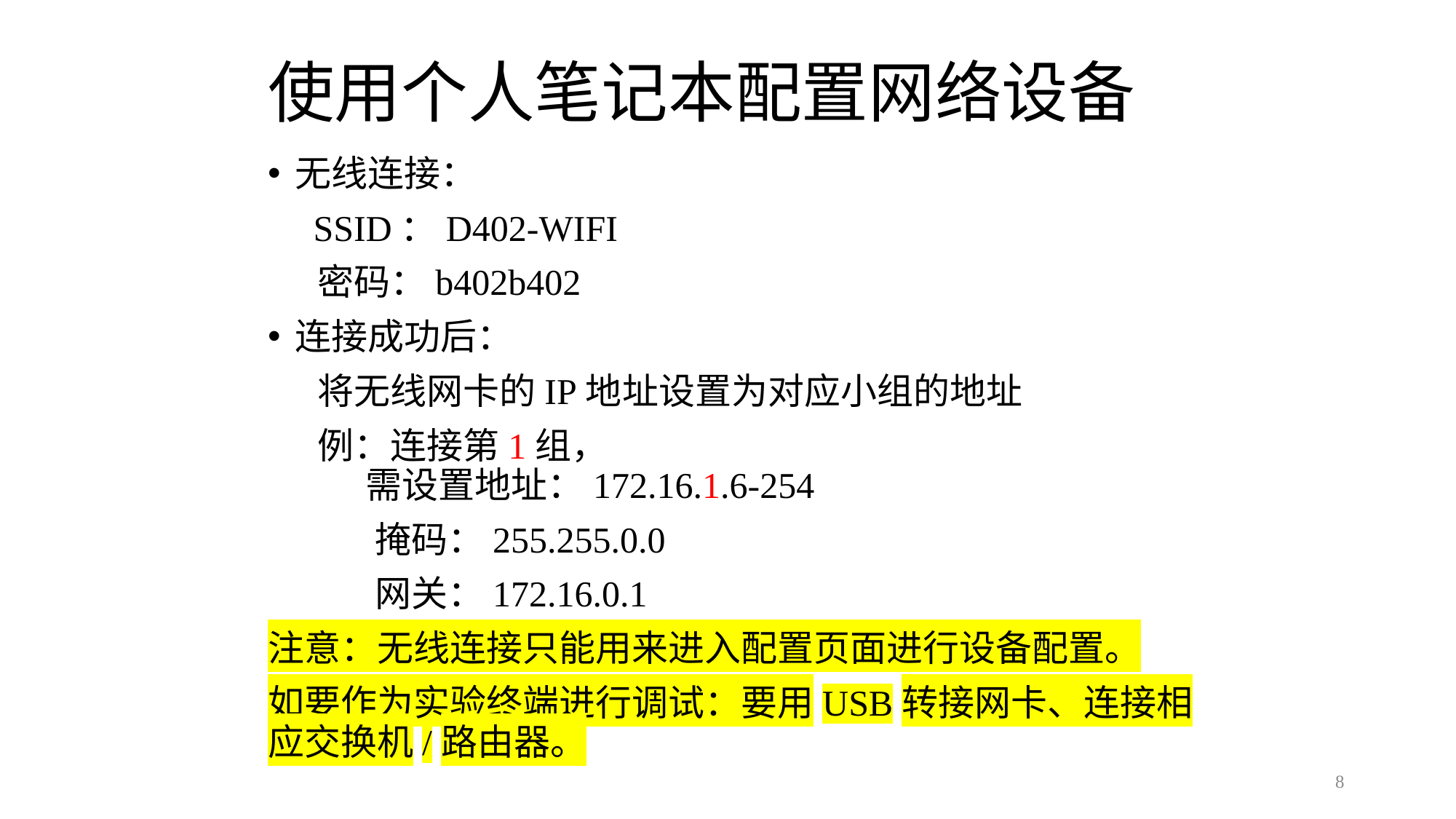

# 使用个人笔记本配置网络设备
无线连接：
     SSID：D402-WIFI
     密码：b402b402
连接成功后：
     将无线网卡的IP地址设置为对应小组的地址
     例：连接第1组，
            需设置地址：172.16.1.6-254
            掩码：255.255.0.0
            网关：172.16.0.1
注意：无线连接只能用来进入配置页面进行设备配置。
如要作为实验终端进行调试：要用USB转接网卡、连接相应交换机/路由器。
8